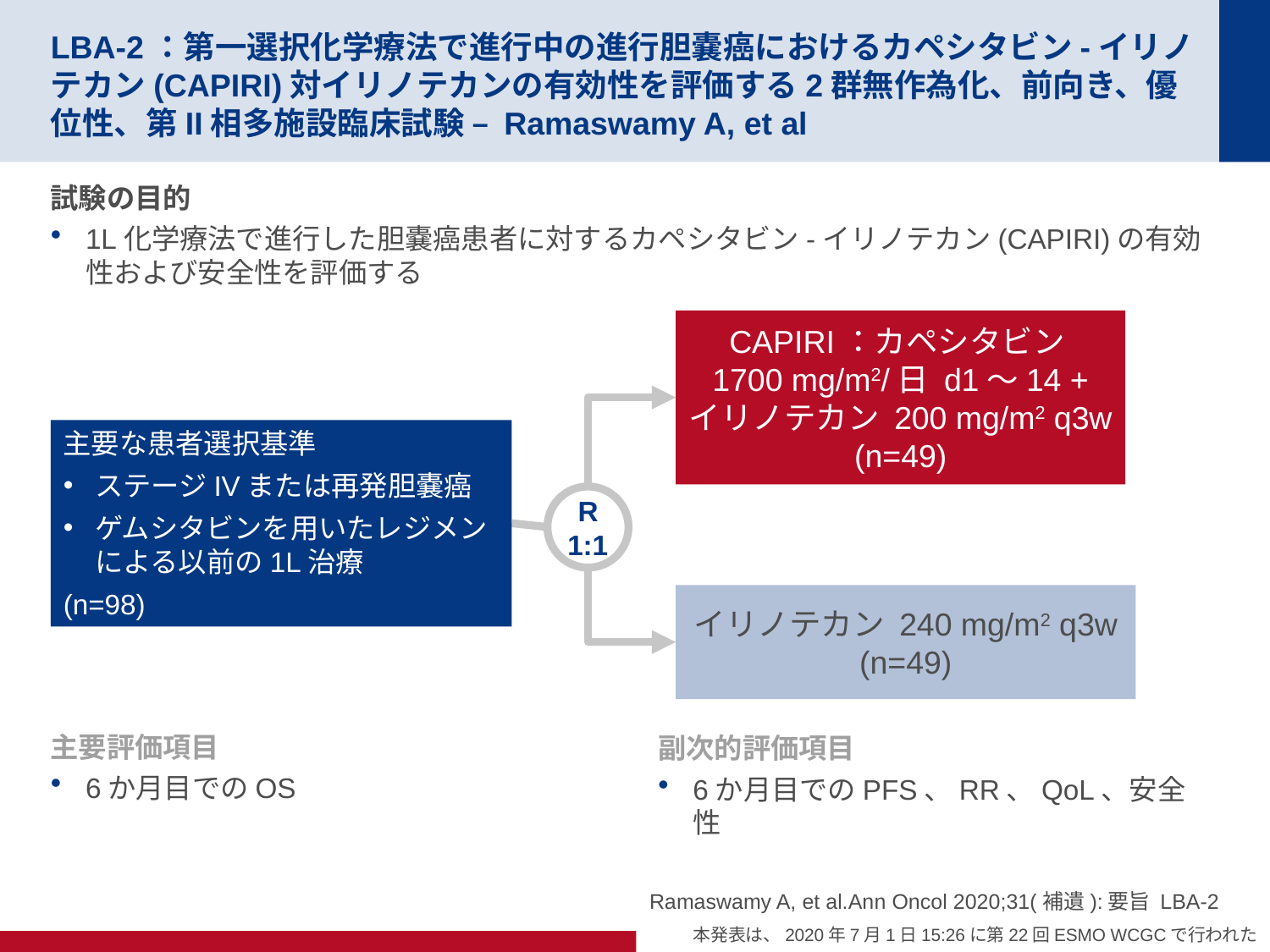

# LBA-2：第一選択化学療法で進行中の進行胆嚢癌におけるカペシタビン-イリノテカン(CAPIRI)対イリノテカンの有効性を評価する2群無作為化、前向き、優位性、第II相多施設臨床試験 – Ramaswamy A, et al
試験の目的
1L化学療法で進行した胆嚢癌患者に対するカペシタビン-イリノテカン(CAPIRI)の有効性および安全性を評価する
CAPIRI：カペシタビン
1700 mg/m2/日 d1～14 +
イリノテカン 200 mg/m2 q3w
(n=49)
主要な患者選択基準
ステージIVまたは再発胆嚢癌
ゲムシタビンを用いたレジメンによる以前の1L治療
(n=98)
R
1:1
イリノテカン 240 mg/m2 q3w
(n=49)
主要評価項目
6か月目でのOS

副次的評価項目
6か月目でのPFS、RR、QoL、安全性
Ramaswamy A, et al.Ann Oncol 2020;31(補遺):要旨 LBA-2
本発表は、2020年7月1日15:26に第22回ESMO WCGCで行われた